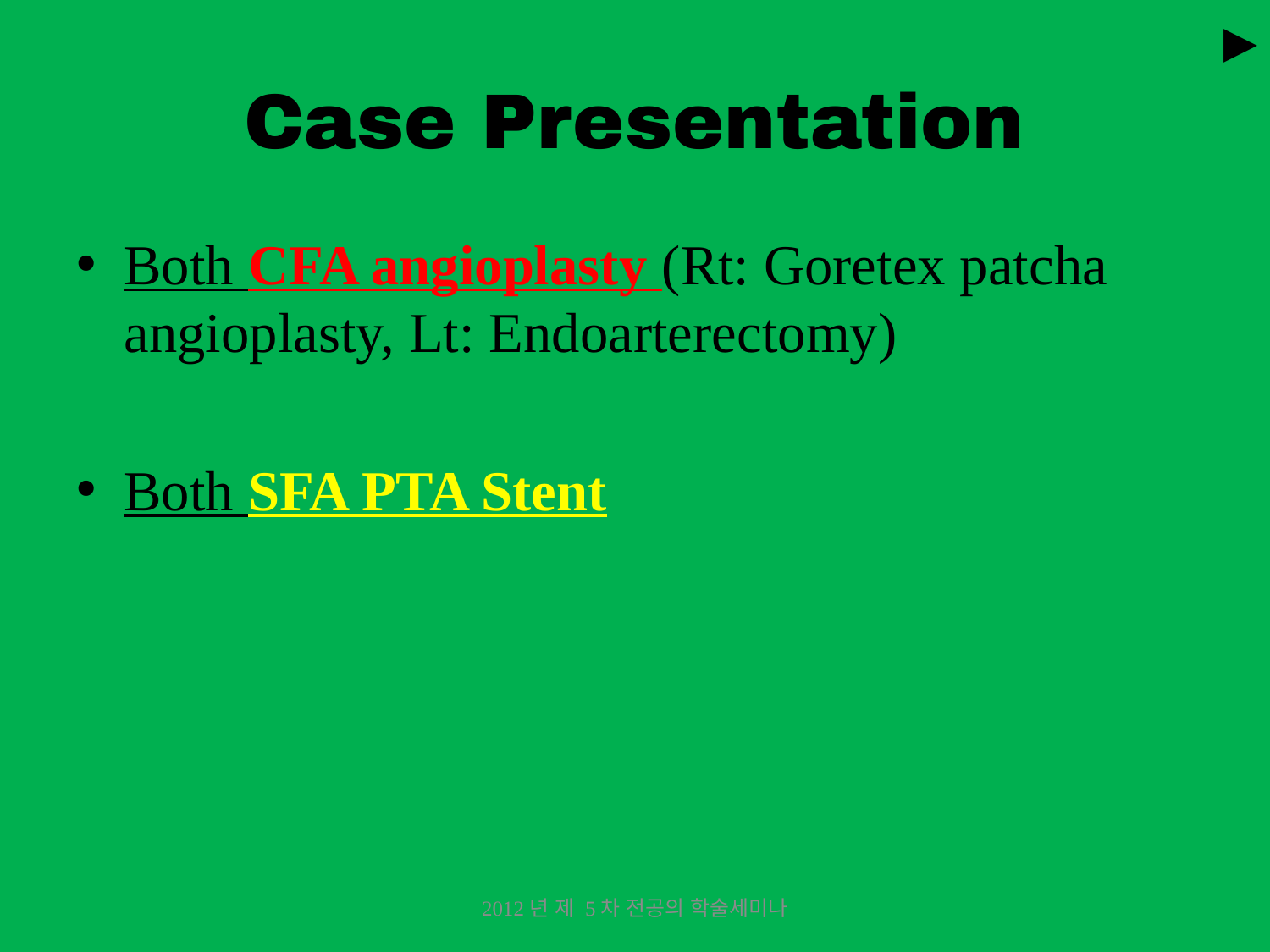

►
# Case Presentation
Both CFA angioplasty (Rt: Goretex patcha angioplasty, Lt: Endoarterectomy)

Both SFA PTA Stent
2012년 제 5차 전공의 학술세미나